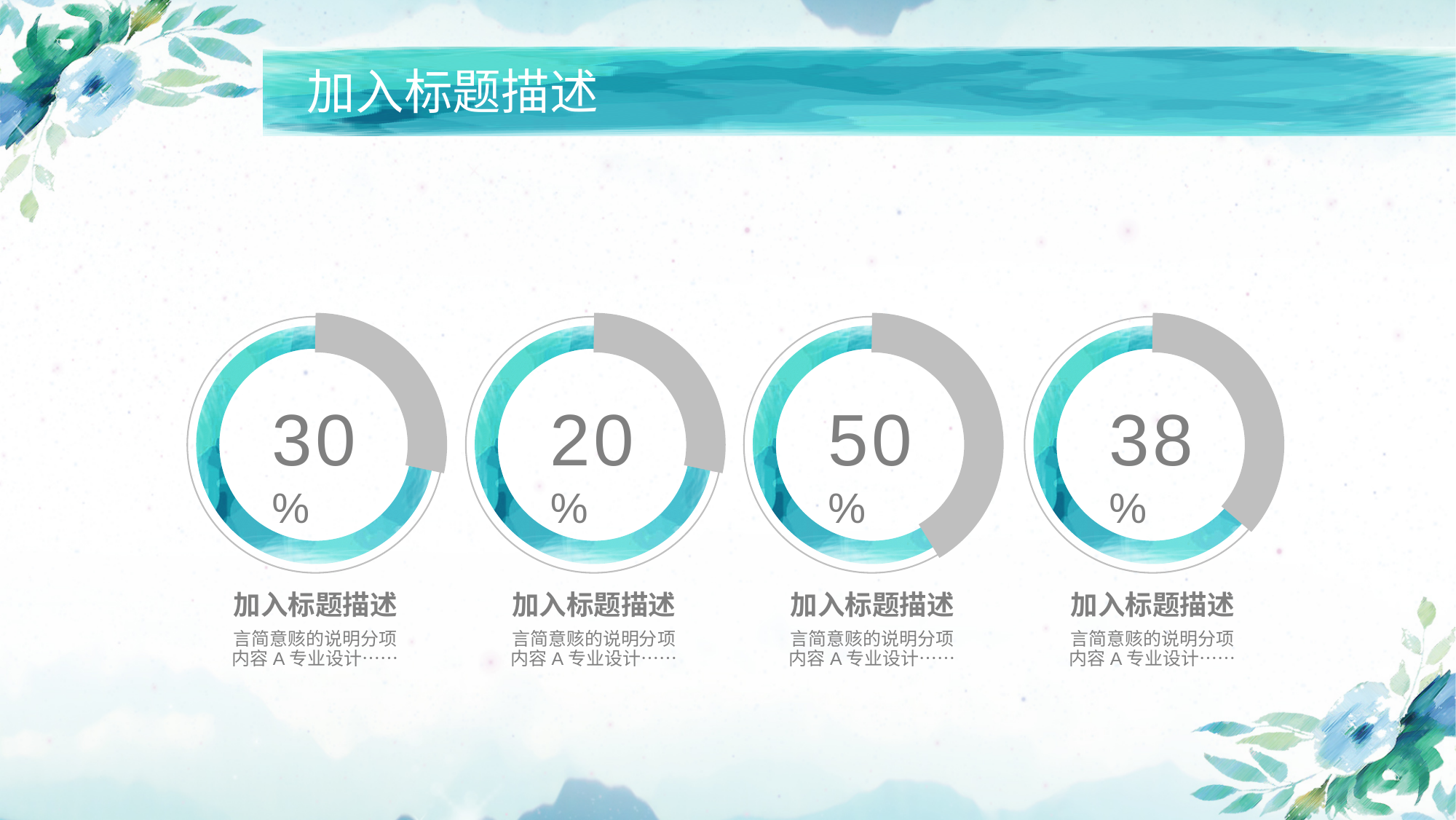

加入标题描述

30%
20%
50%
38%
加入标题描述
加入标题描述
加入标题描述
加入标题描述
言简意赅的说明分项内容A专业设计……
言简意赅的说明分项内容A专业设计……
言简意赅的说明分项内容A专业设计……
言简意赅的说明分项内容A专业设计……